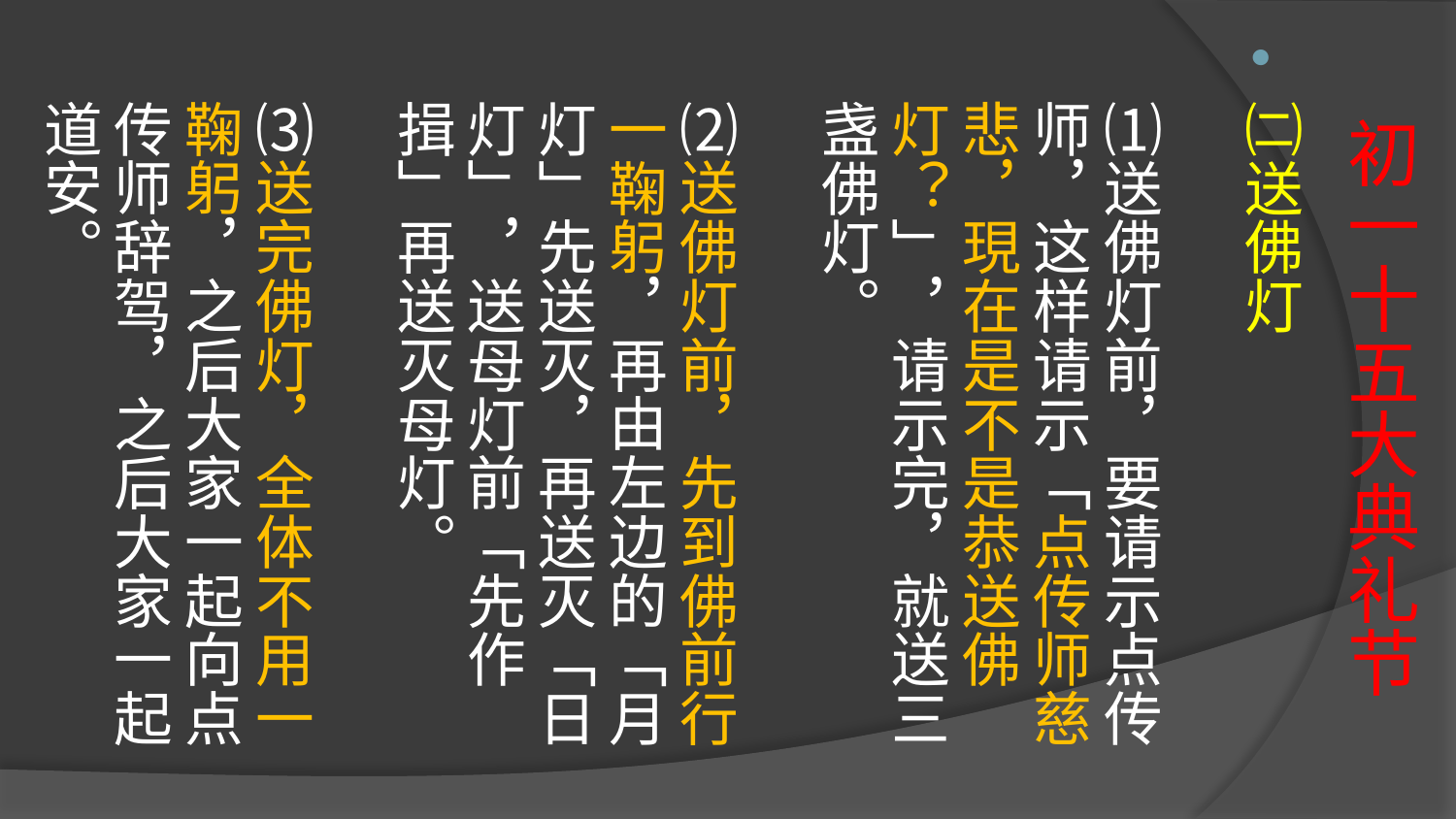

# 初一十五大典礼节
㈡送佛灯
⑴送佛灯前，要请示点传师，这样请示「点传师慈悲，現在是不是恭送佛灯？」，请示完，就送三盏佛灯。
⑵送佛灯前，先到佛前行一鞠躬，再由左边的「月灯」先送灭，再送灭「日灯」，送母灯前「先作揖」再送灭母灯。
⑶送完佛灯，全体不用一鞠躬，之后大家一起向点传师辞驾，之后大家一起道安。